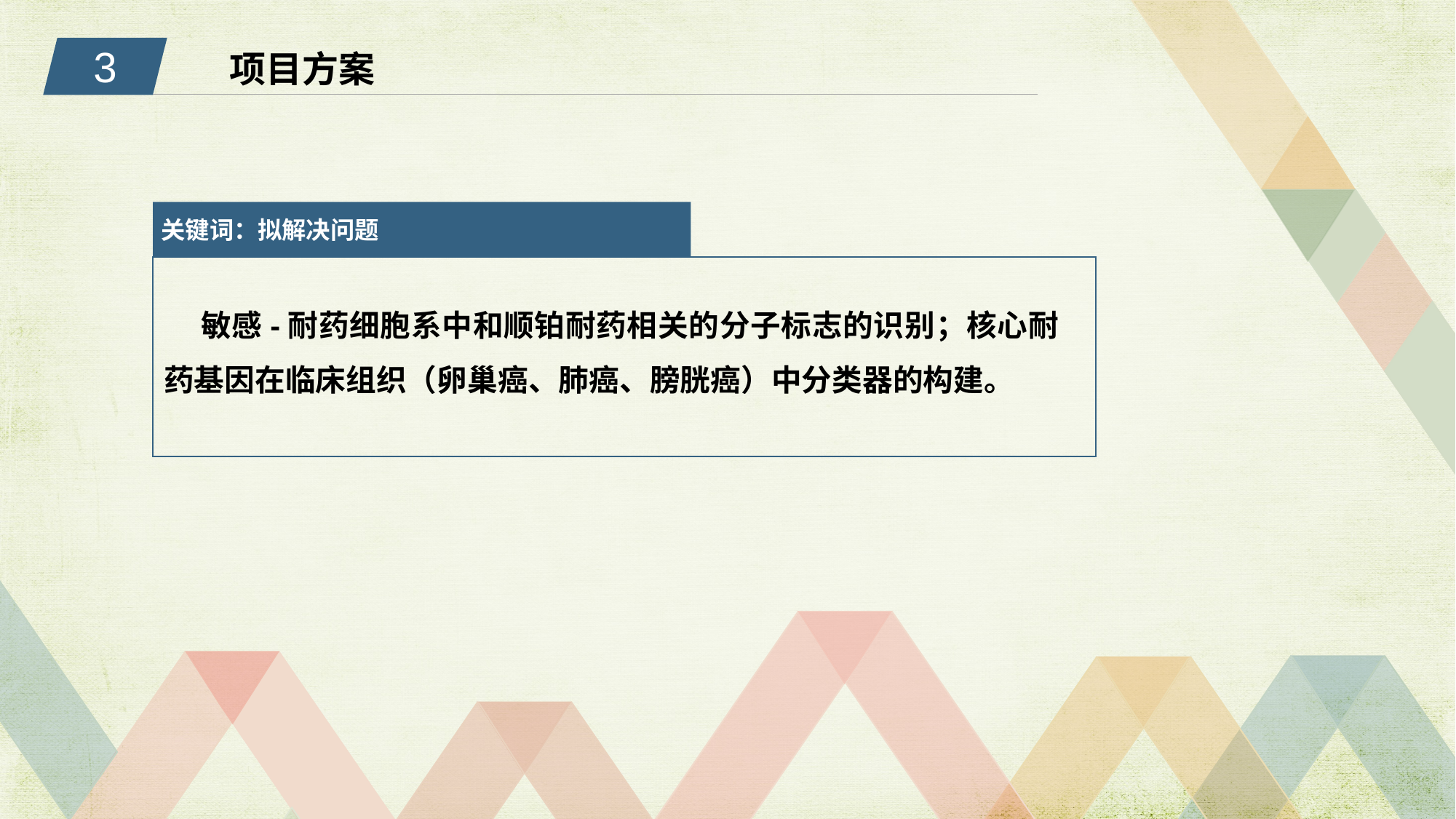

3

项目方案

关键词：拟解决问题

    敏感-耐药细胞系中和顺铂耐药相关的分子标志的识别；核心耐药基因在临床组织（卵巢癌、肺癌、膀胱癌）中分类器的构建。